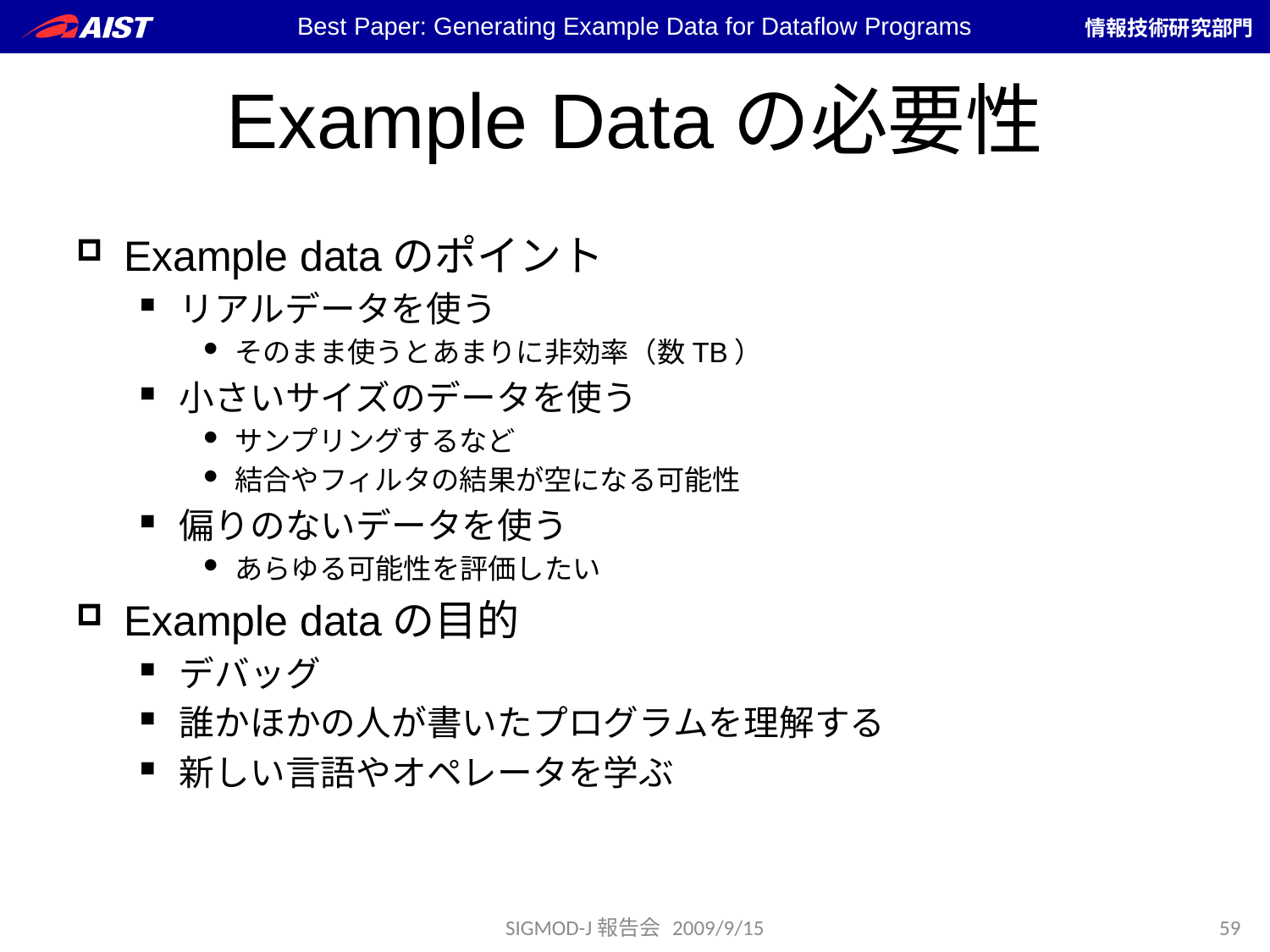

Best Paper: Generating Example Data for Dataflow Programs
# Example Dataの必要性
Example dataのポイント
リアルデータを使う
そのまま使うとあまりに非効率（数TB）
小さいサイズのデータを使う
サンプリングするなど
結合やフィルタの結果が空になる可能性
偏りのないデータを使う
あらゆる可能性を評価したい
Example dataの目的
デバッグ
誰かほかの人が書いたプログラムを理解する
新しい言語やオペレータを学ぶ

SIGMOD-J報告会 2009/9/15
59